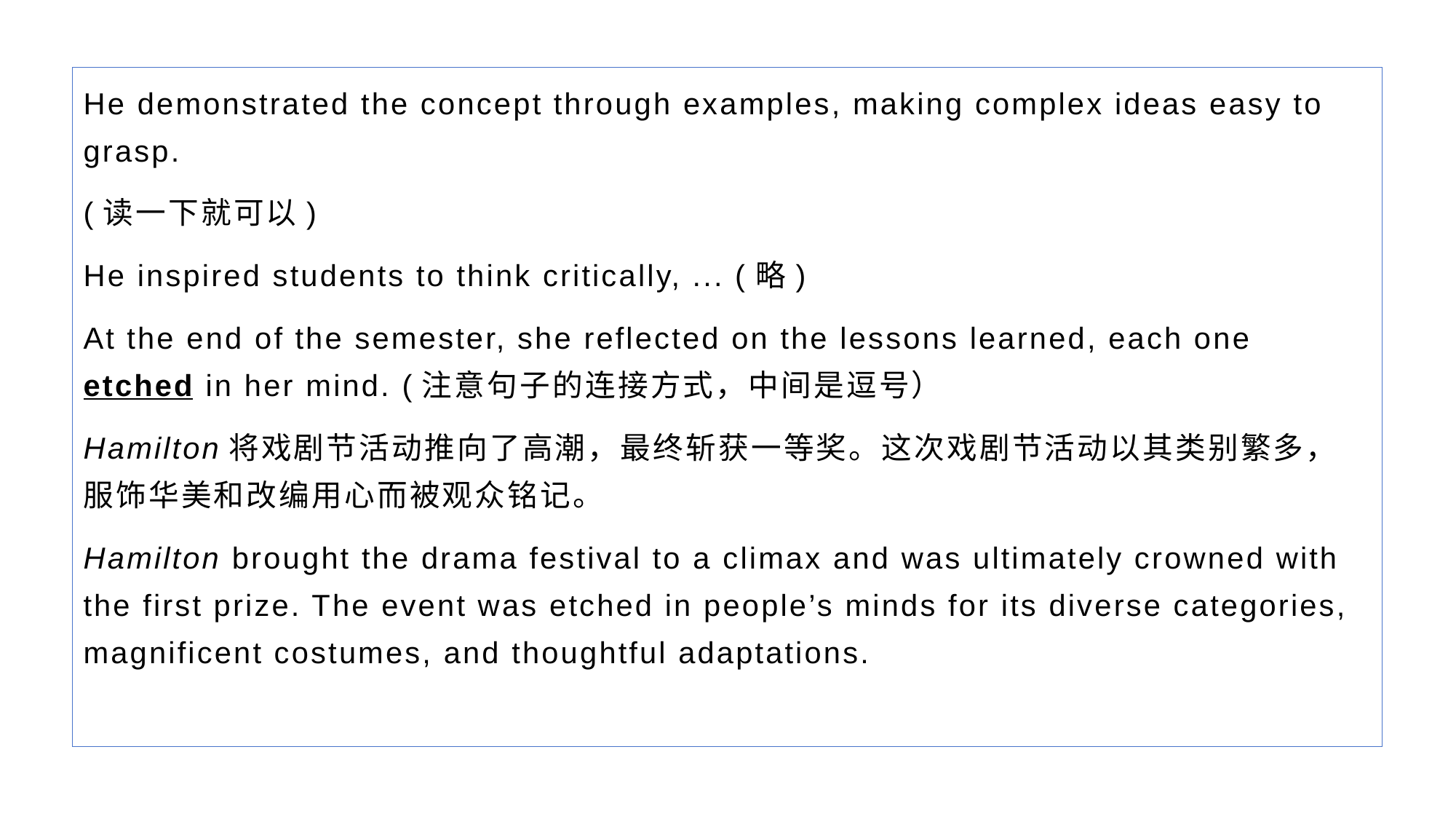

He demonstrated the concept through examples, making complex ideas easy to grasp.
(读一下就可以)
He inspired students to think critically, ... (略)
At the end of the semester, she reflected on the lessons learned, each one etched in her mind. (注意句子的连接方式，中间是逗号）
Hamilton将戏剧节活动推向了高潮，最终斩获一等奖。这次戏剧节活动以其类别繁多，服饰华美和改编用心而被观众铭记。
Hamilton brought the drama festival to a climax and was ultimately crowned with the first prize. The event was etched in people’s minds for its diverse categories, magnificent costumes, and thoughtful adaptations.